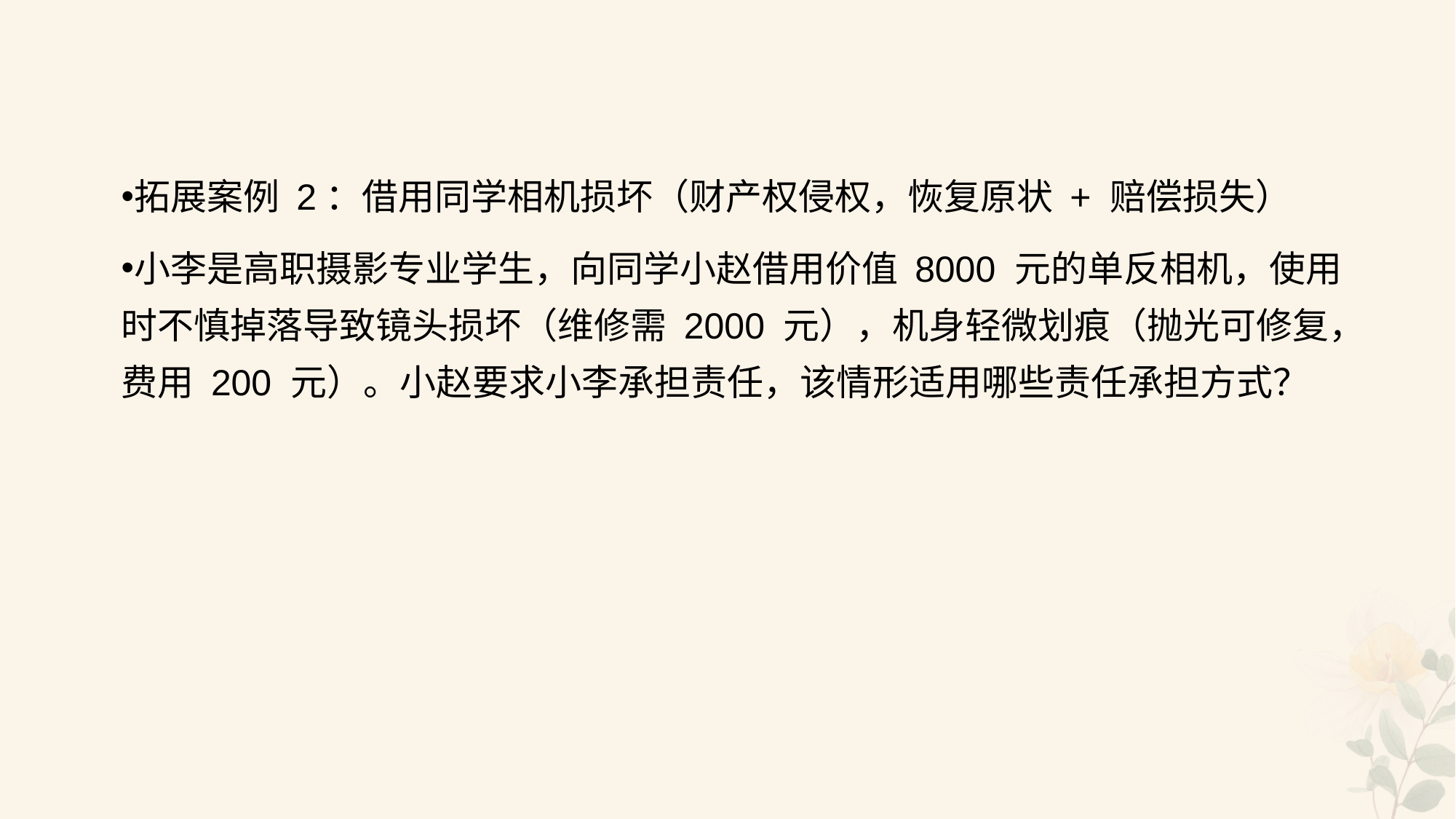

#
拓展案例 2：借用同学相机损坏（财产权侵权，恢复原状 + 赔偿损失）
小李是高职摄影专业学生，向同学小赵借用价值 8000 元的单反相机，使用时不慎掉落导致镜头损坏（维修需 2000 元），机身轻微划痕（抛光可修复，费用 200 元）。小赵要求小李承担责任，该情形适用哪些责任承担方式？